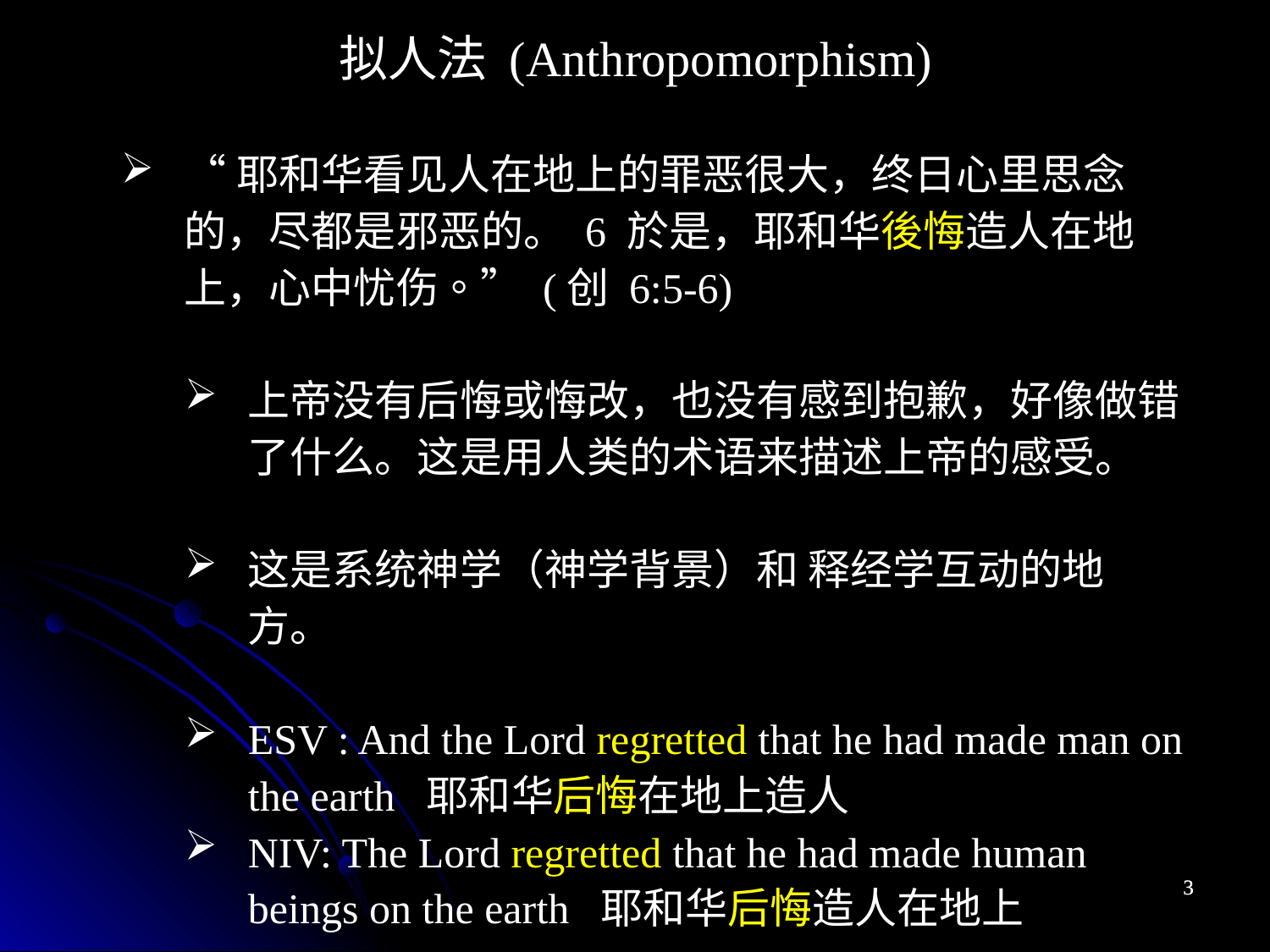

拟人法 (Anthropomorphism)
“耶和华看见人在地上的罪恶很大，终日心里思念的，尽都是邪恶的。 6 於是，耶和华後悔造人在地上，心中忧伤。” (创 6:5-6)

上帝没有后悔或悔改，也没有感到抱歉，好像做错了什么。这是用人类的术语来描述上帝的感受。

这是系统神学（神学背景）和 释经学互动的地方。

ESV : And the Lord regretted that he had made man on the earth  耶和华后悔在地上造人
NIV: The Lord regretted that he had made human beings on the earth  耶和华后悔造人在地上
3
3